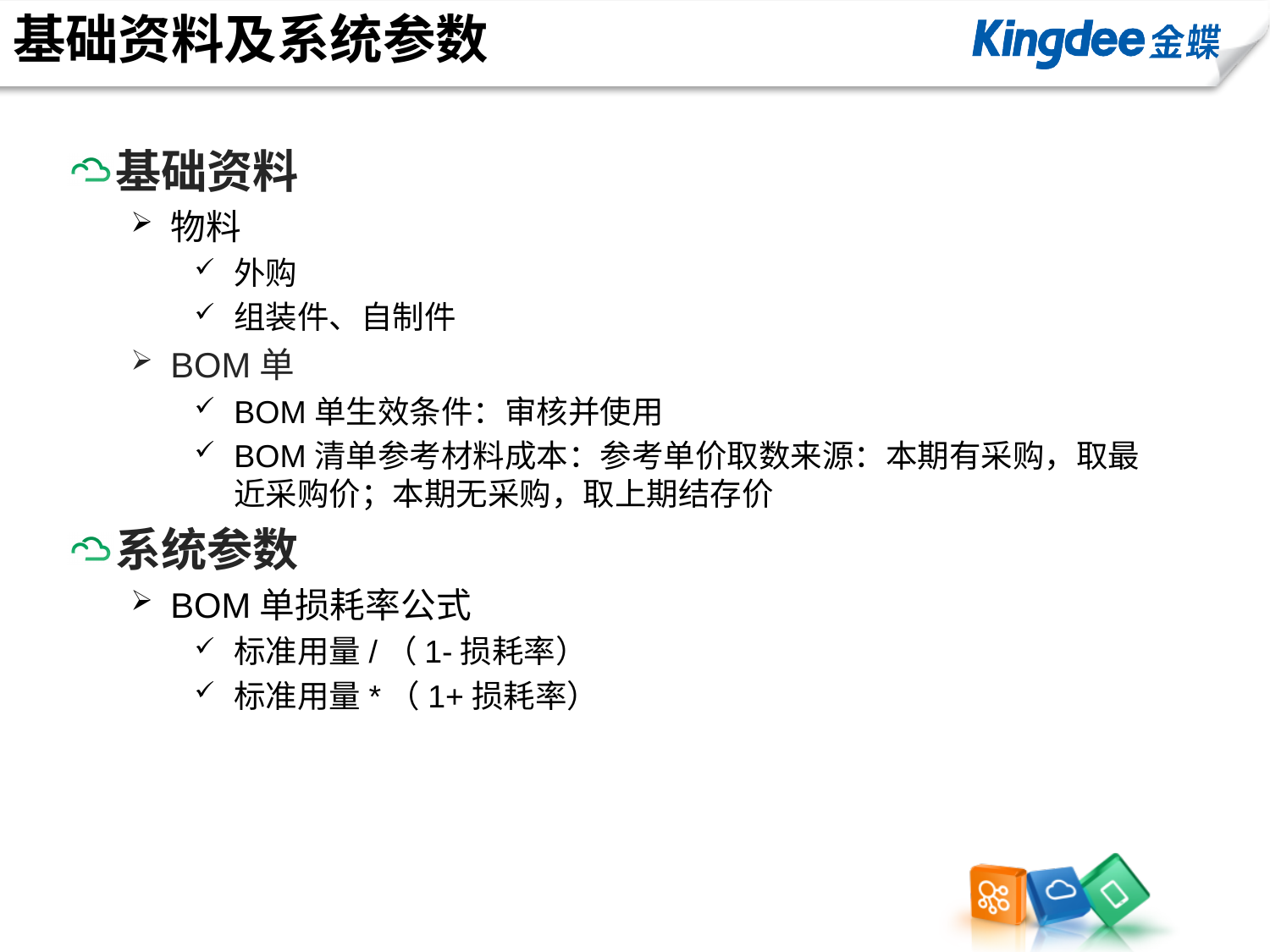

# 基础资料及系统参数
基础资料
物料
外购
组装件、自制件
BOM单
BOM单生效条件：审核并使用
BOM清单参考材料成本：参考单价取数来源：本期有采购，取最近采购价；本期无采购，取上期结存价
系统参数
BOM单损耗率公式
标准用量/（1-损耗率）
标准用量*（1+损耗率）